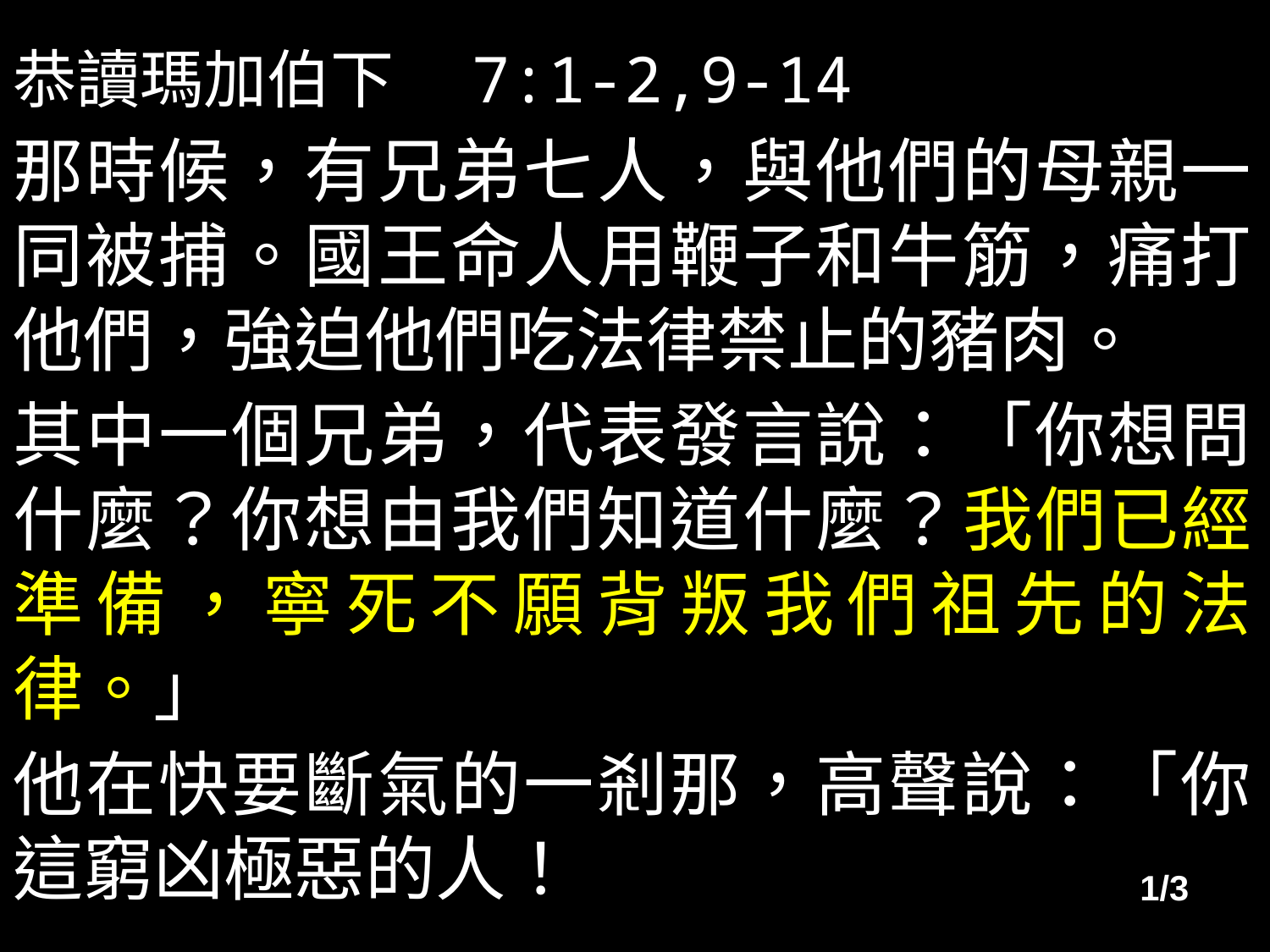

恭讀瑪加伯下　7:1-2,9-14
那時候，有兄弟七人，與他們的母親一同被捕。國王命人用鞭子和牛筋，痛打他們，強迫他們吃法律禁止的豬肉。
其中一個兄弟，代表發言說：「你想問什麼？你想由我們知道什麼？我們已經準備，寧死不願背叛我們祖先的法律。」
他在快要斷氣的一剎那，高聲說：「你這窮凶極惡的人！
1/3